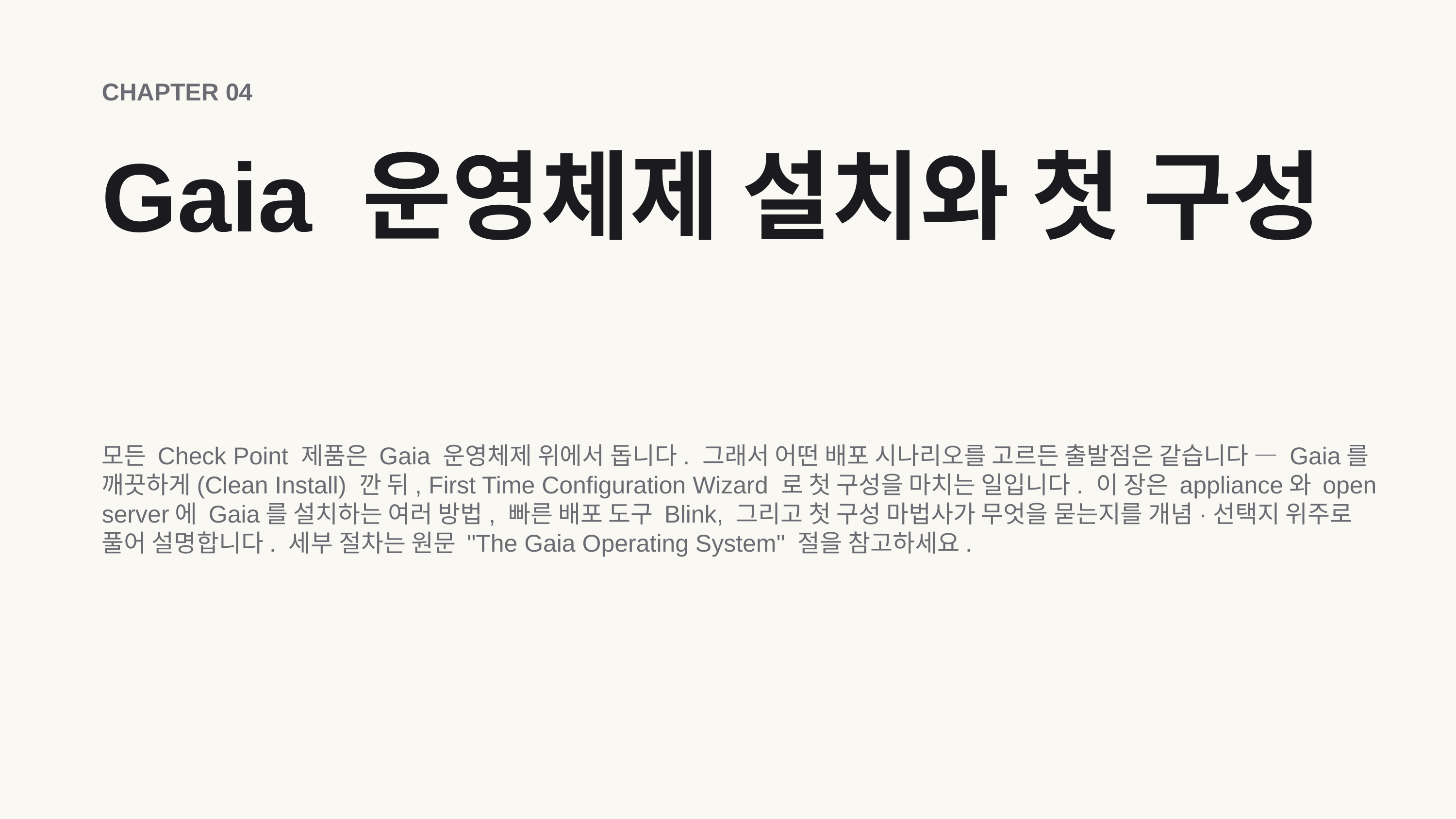

CHAPTER 04
Gaia 운영체제 설치와 첫 구성
모든 Check Point 제품은 Gaia 운영체제 위에서 돕니다. 그래서 어떤 배포 시나리오를 고르든 출발점은 같습니다 — Gaia를 깨끗하게(Clean Install) 깐 뒤, First Time Configuration Wizard 로 첫 구성을 마치는 일입니다. 이 장은 appliance와 open server에 Gaia를 설치하는 여러 방법, 빠른 배포 도구 Blink, 그리고 첫 구성 마법사가 무엇을 묻는지를 개념·선택지 위주로 풀어 설명합니다. 세부 절차는 원문 "The Gaia Operating System" 절을 참고하세요.